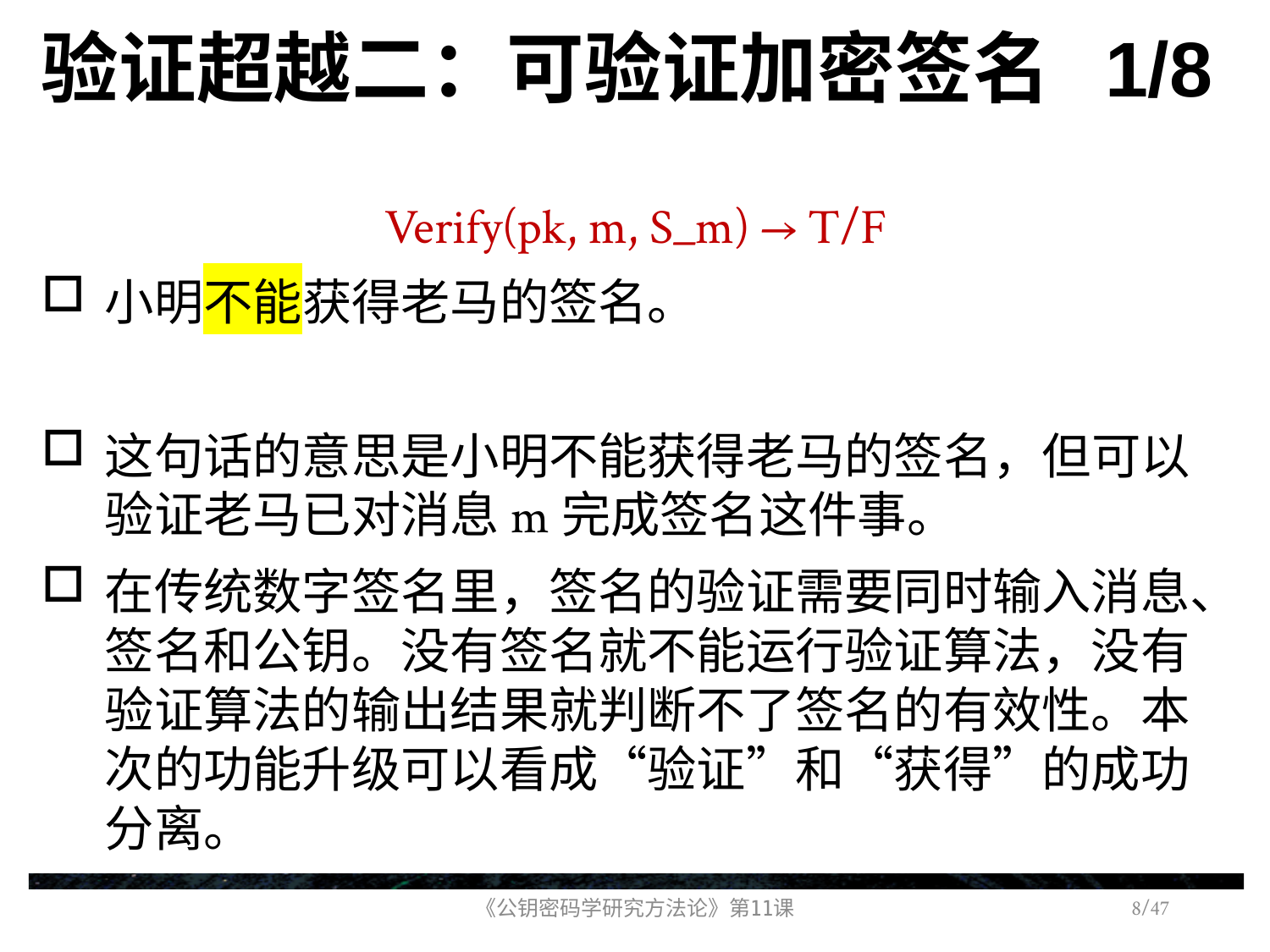

# 验证超越二：可验证加密签名  1/8
Verify(pk, m, S_m) → T/F
小明不能获得老马的签名。

这句话的意思是小明不能获得老马的签名，但可以验证老马已对消息m完成签名这件事。
在传统数字签名里，签名的验证需要同时输入消息、签名和公钥。没有签名就不能运行验证算法，没有验证算法的输出结果就判断不了签名的有效性。本次的功能升级可以看成“验证”和“获得”的成功分离。
《公钥密码学研究方法论》第11课
8/47